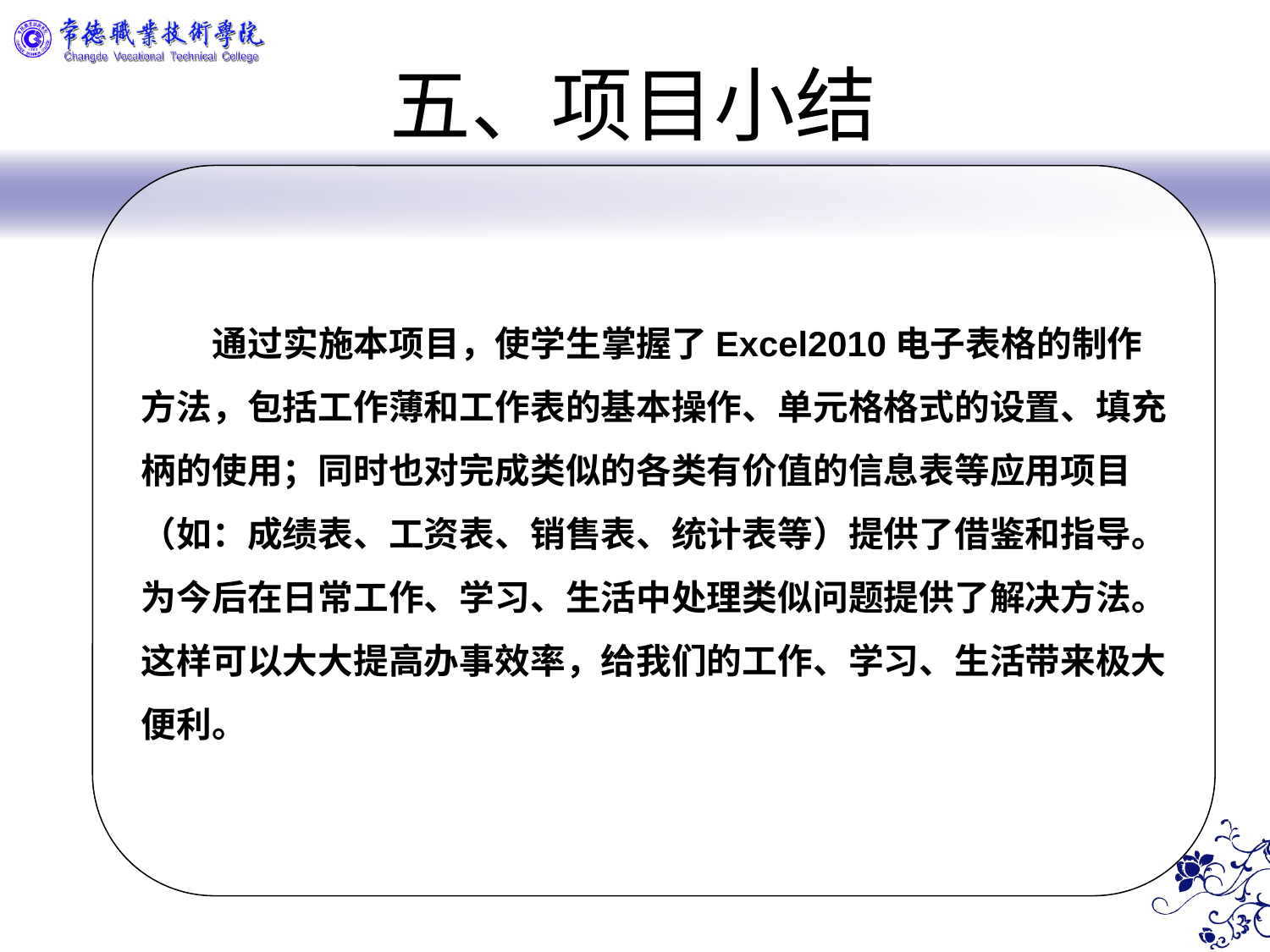

五、项目小结

        通过实施本项目，使学生掌握了Excel2010电子表格的制作方法，包括工作薄和工作表的基本操作、单元格格式的设置、填充柄的使用；同时也对完成类似的各类有价值的信息表等应用项目（如：成绩表、工资表、销售表、统计表等）提供了借鉴和指导。为今后在日常工作、学习、生活中处理类似问题提供了解决方法。这样可以大大提高办事效率，给我们的工作、学习、生活带来极大便利。